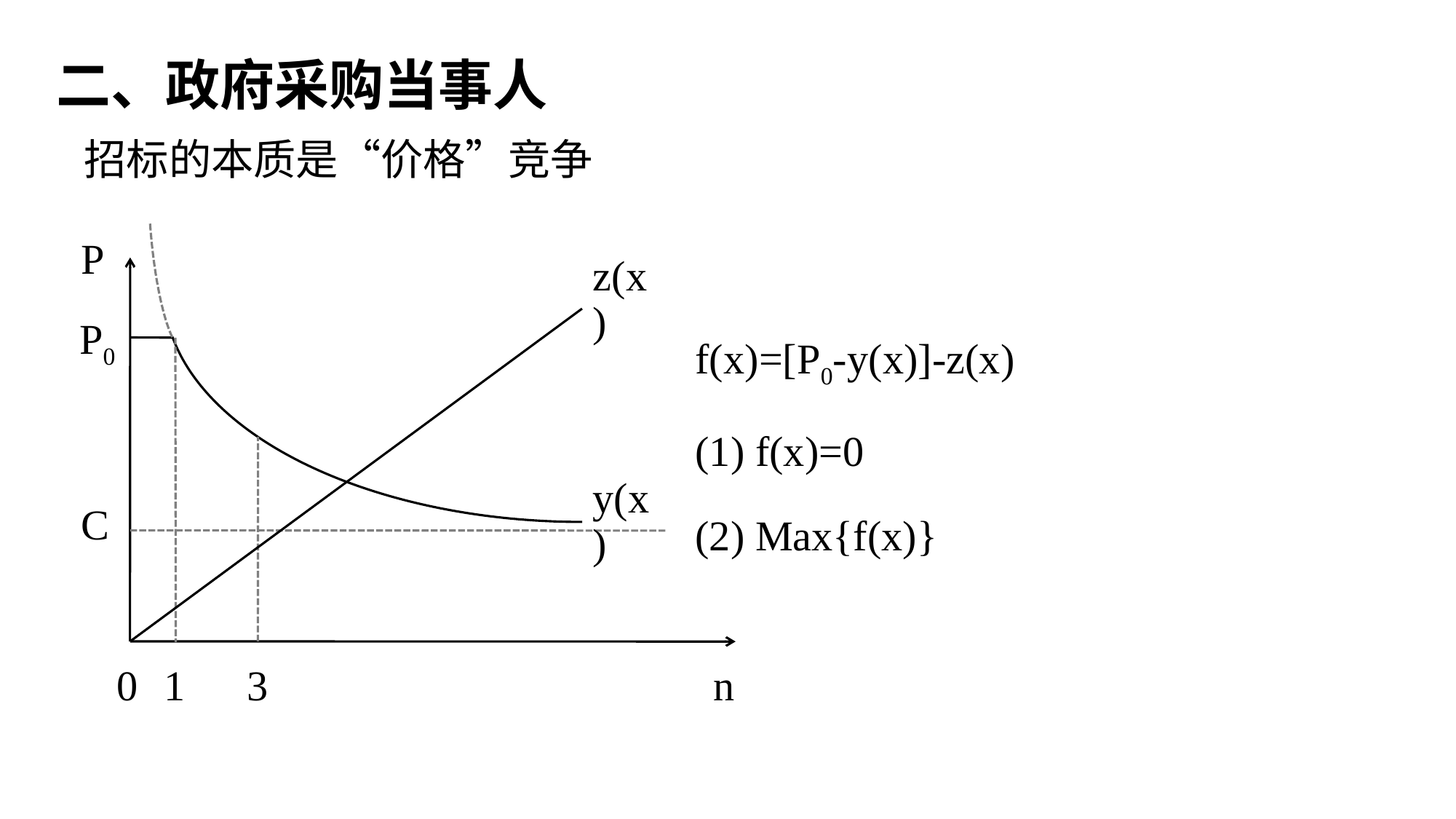

二、政府采购当事人

  招标的本质是“价格”竞争

P
z(x)
f(x)=[P0-y(x)]-z(x)
(1) f(x)=0
(2) Max{f(x)}
P0
1
3
y(x)
C
0
n